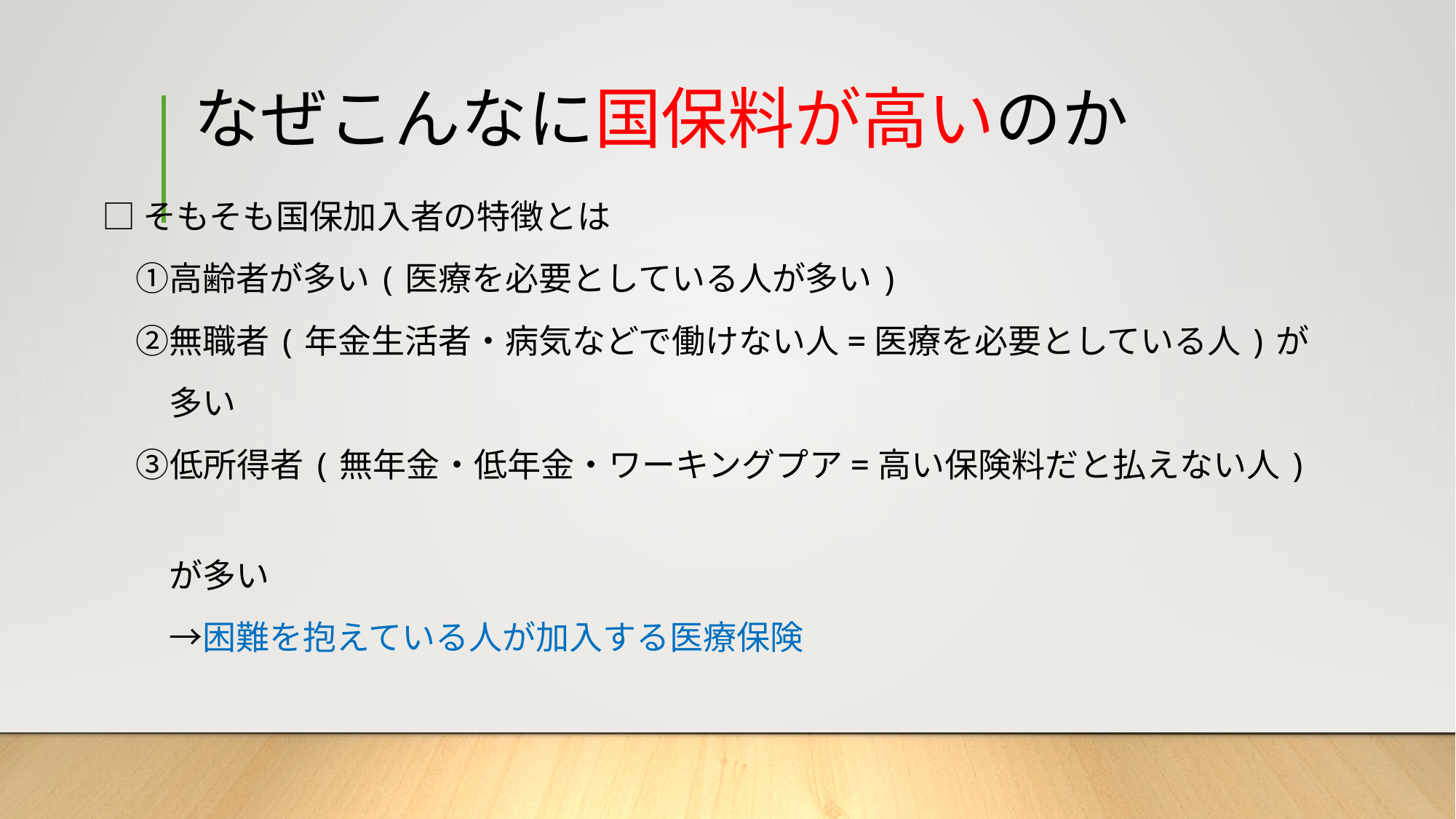

# なぜこんなに国保料が高いのか
□そもそも国保加入者の特徴とは
　①高齢者が多い(医療を必要としている人が多い)
　②無職者(年金生活者・病気などで働けない人=医療を必要としている人)が
　　多い
　③低所得者(無年金・低年金・ワーキングプア=高い保険料だと払えない人)
　　が多い
　　→困難を抱えている人が加入する医療保険